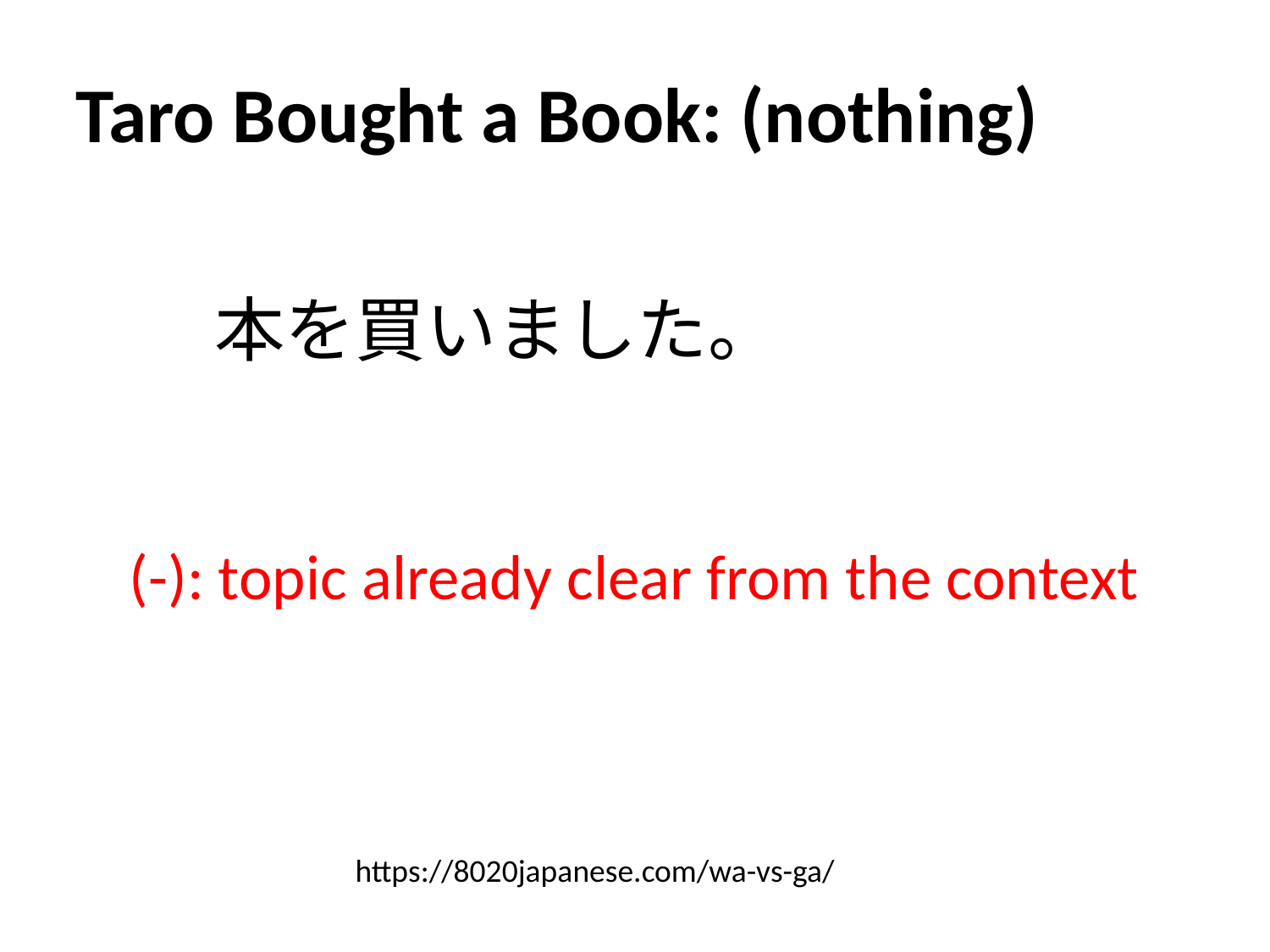

# Taro Bought a Book: (nothing)
本を買いました。
(-): topic already clear from the context
https://8020japanese.com/wa-vs-ga/